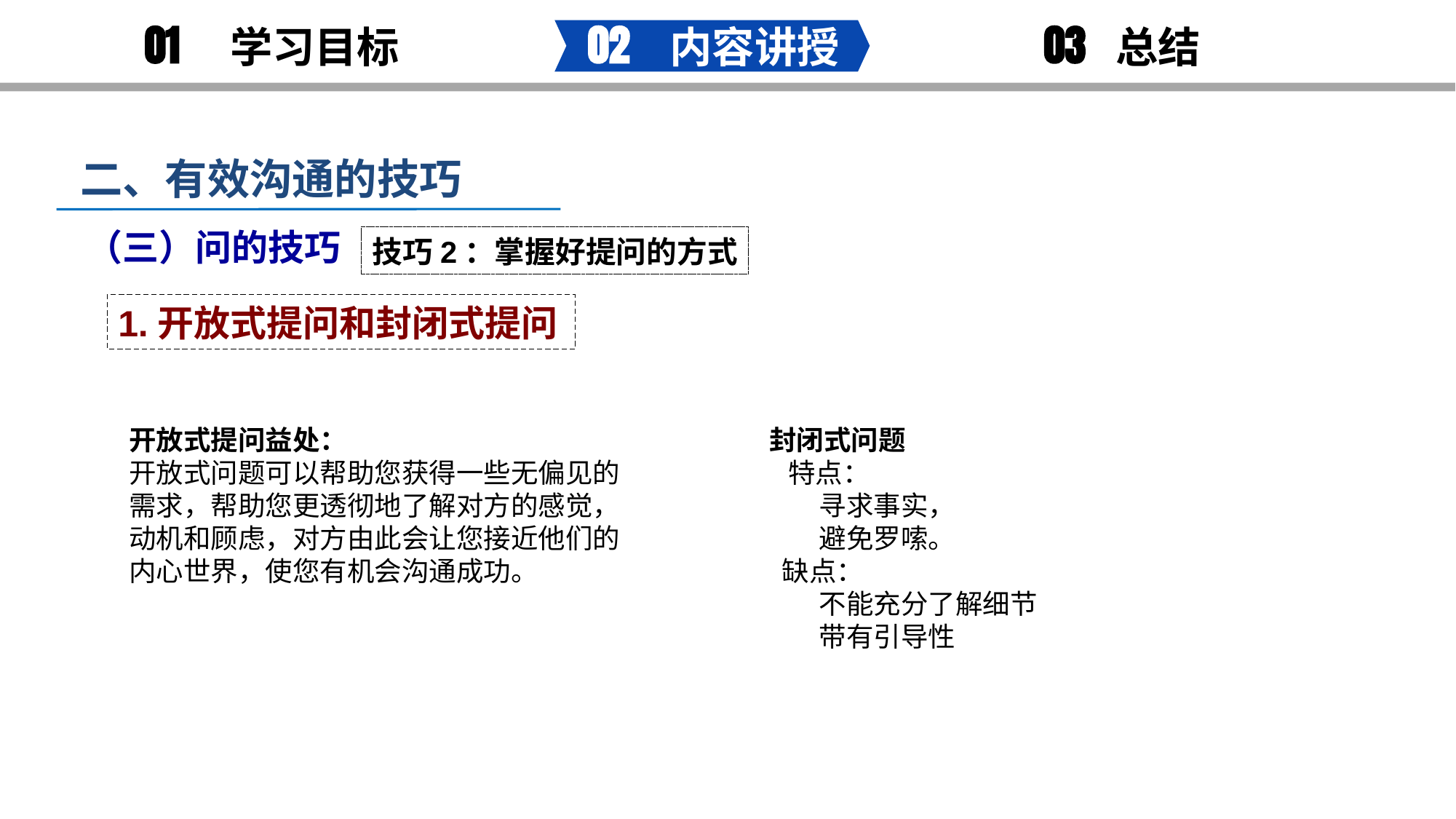

02   内容讲授
03  总结
01    学习目标

二、有效沟通的技巧
  （三）问的技巧
技巧2：掌握好提问的方式
1.开放式提问和封闭式提问
开放式提问益处：
开放式问题可以帮助您获得一些无偏见的需求，帮助您更透彻地了解对方的感觉，动机和顾虑，对方由此会让您接近他们的内心世界，使您有机会沟通成功。
封闭式问题
  特点：
       寻求事实，
       避免罗嗦。
 缺点：
       不能充分了解细节
       带有引导性